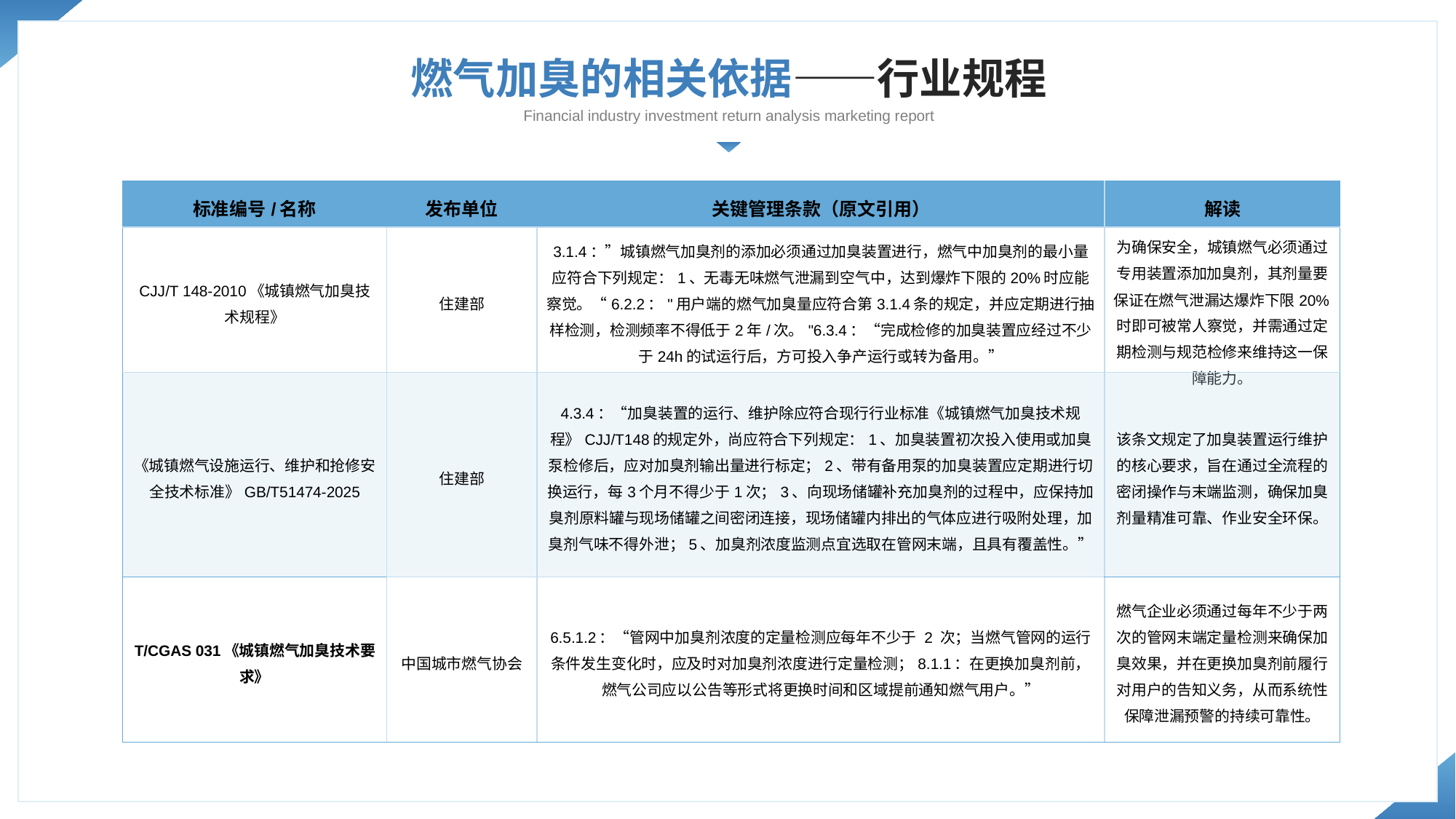

燃气加臭的相关依据——行业规程
Financial industry investment return analysis marketing report

| 标准编号/名称 | 发布单位 | 关键管理条款（原文引用） | 解读 |
| --- | --- | --- | --- |
| CJJ/T 148-2010《城镇燃气加臭技术规程》 | 住建部 | 3.1.4：”城镇燃气加臭剂的添加必须通过加臭装置进行，燃气中加臭剂的最小量应符合下列规定：1、无毒无味燃气泄漏到空气中，达到爆炸下限的20%时应能察觉。“6.2.2："用户端的燃气加臭量应符合第3.1.4条的规定，并应定期进行抽样检测，检测频率不得低于2年/次。"6.3.4：“完成检修的加臭装置应经过不少于24h的试运行后，方可投入争产运行或转为备用。” | 为确保安全，城镇燃气必须通过专用装置添加加臭剂，其剂量要保证在燃气泄漏达爆炸下限20%时即可被常人察觉，并需通过定期检测与规范检修来维持这一保障能力。 |
| 《城镇燃气设施运行、维护和抢修安全技术标准》GB/T51474-2025 | 住建部 | 4.3.4：“加臭装置的运行、维护除应符合现行行业标准《城镇燃气加臭技术规程》CJJ/T148的规定外，尚应符合下列规定：1、加臭装置初次投入使用或加臭泵检修后，应对加臭剂输出量进行标定；2、带有备用泵的加臭装置应定期进行切换运行，每3个月不得少于1次；3、向现场储罐补充加臭剂的过程中，应保持加臭剂原料罐与现场储罐之间密闭连接，现场储罐内排出的气体应进行吸附处理，加臭剂气味不得外泄；5、加臭剂浓度监测点宜选取在管网末端，且具有覆盖性。” | 该条文规定了加臭装置运行维护的核心要求，旨在通过全流程的密闭操作与末端监测，确保加臭剂量精准可靠、作业安全环保。 |
| T/CGAS 031《城镇燃气加臭技术要求》 | 中国城市燃气协会 | 6.5.1.2：“管网中加臭剂浓度的定量检测应每年不少于 2 次；当燃气管网的运行条件发生变化时，应及时对加臭剂浓度进行定量检测；8.1.1：在更换加臭剂前，燃气公司应以公告等形式将更换时间和区域提前通知燃气用户。” | 燃气企业必须通过每年不少于两次的管网末端定量检测来确保加臭效果，并在更换加臭剂前履行对用户的告知义务，从而系统性保障泄漏预警的持续可靠性。 |